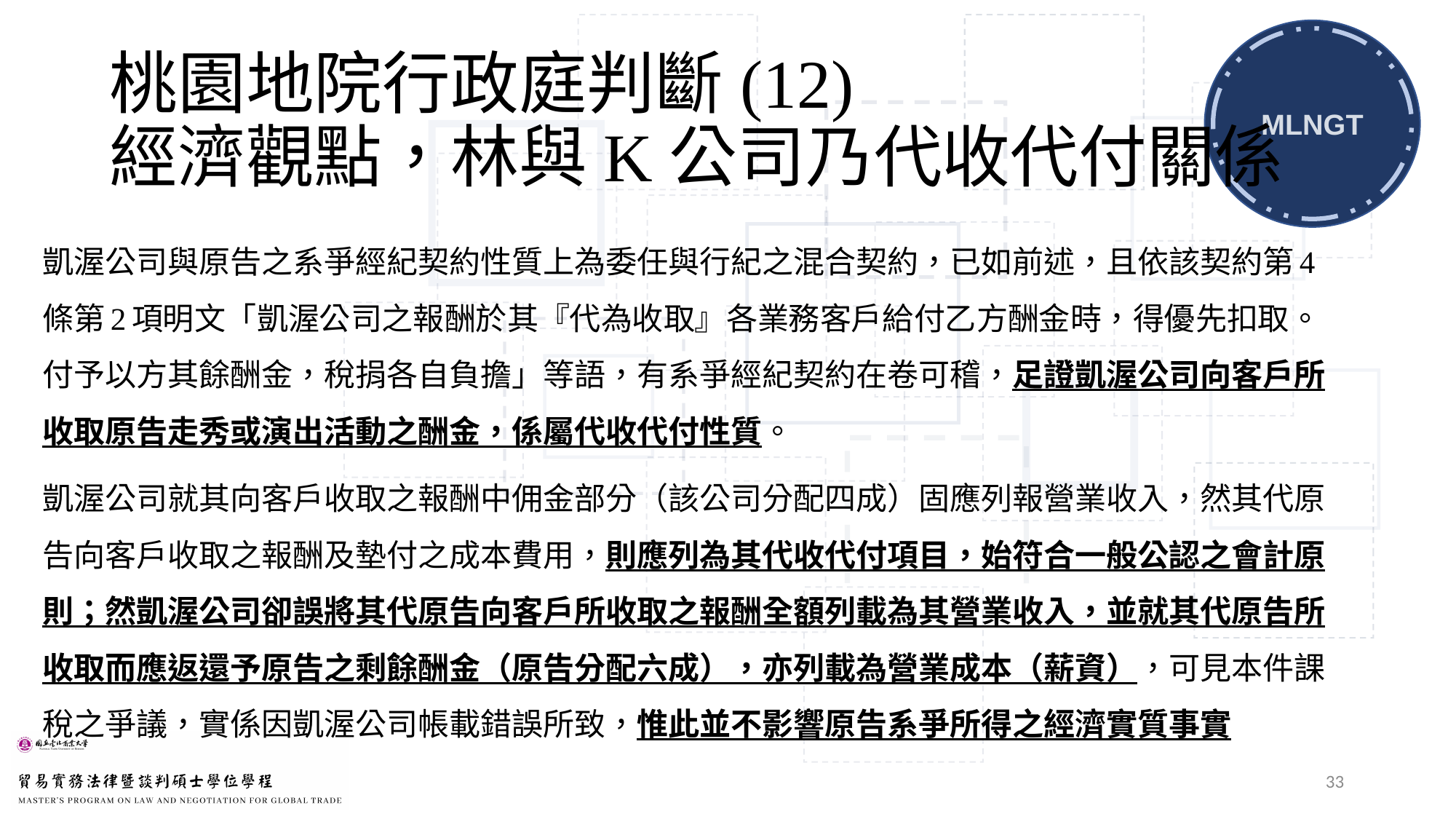

# 桃園地院行政庭判斷(12) 經濟觀點，林與K公司乃代收代付關係
凱渥公司與原告之系爭經紀契約性質上為委任與行紀之混合契約，已如前述，且依該契約第4條第2項明文「凱渥公司之報酬於其『代為收取』各業務客戶給付乙方酬金時，得優先扣取。付予以方其餘酬金，稅捐各自負擔」等語，有系爭經紀契約在卷可稽，足證凱渥公司向客戶所收取原告走秀或演出活動之酬金，係屬代收代付性質。
凱渥公司就其向客戶收取之報酬中佣金部分（該公司分配四成）固應列報營業收入，然其代原告向客戶收取之報酬及墊付之成本費用，則應列為其代收代付項目，始符合一般公認之會計原則；然凱渥公司卻誤將其代原告向客戶所收取之報酬全額列載為其營業收入，並就其代原告所收取而應返還予原告之剩餘酬金（原告分配六成），亦列載為營業成本（薪資），可見本件課稅之爭議，實係因凱渥公司帳載錯誤所致，惟此並不影響原告系爭所得之經濟實質事實